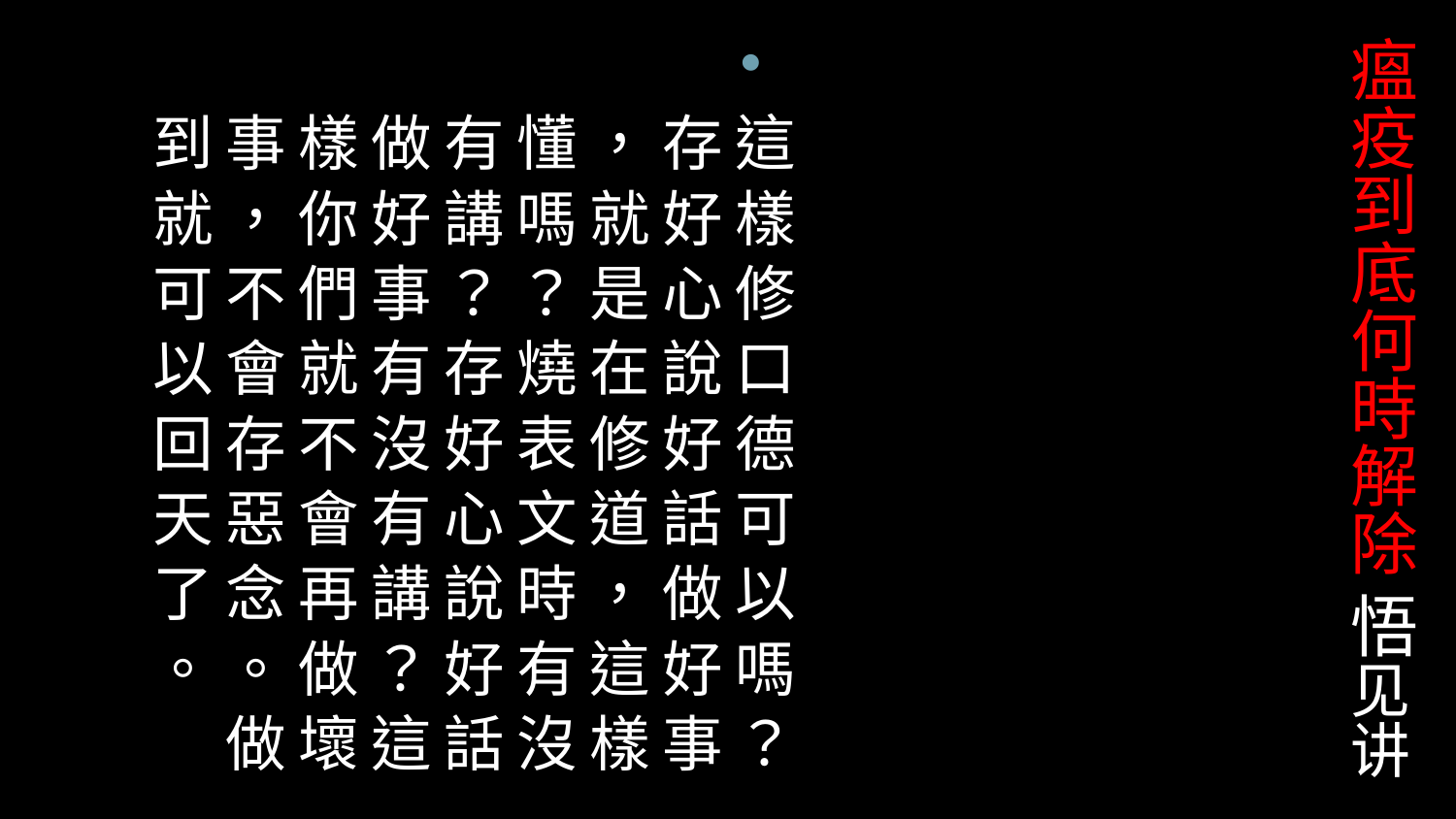

# 瘟疫到底何時解除 悟见讲
這 樣 修 口 德 可 以 嗎 ？ 存 好 心 說 好 話 做 好 事 ， 就 是 在 修 道 ， 這 樣 懂 嗎 ？ 燒 表 文 時 有 沒 有 講 ？ 存 好 心 說 好 話 做 好 事 有 沒 有 講 ？ 這 樣 你 們 就 不 會 再 做 壞 事 ， 不 會 存 惡 念 。 做 到 就 可 以 回 天 了 。